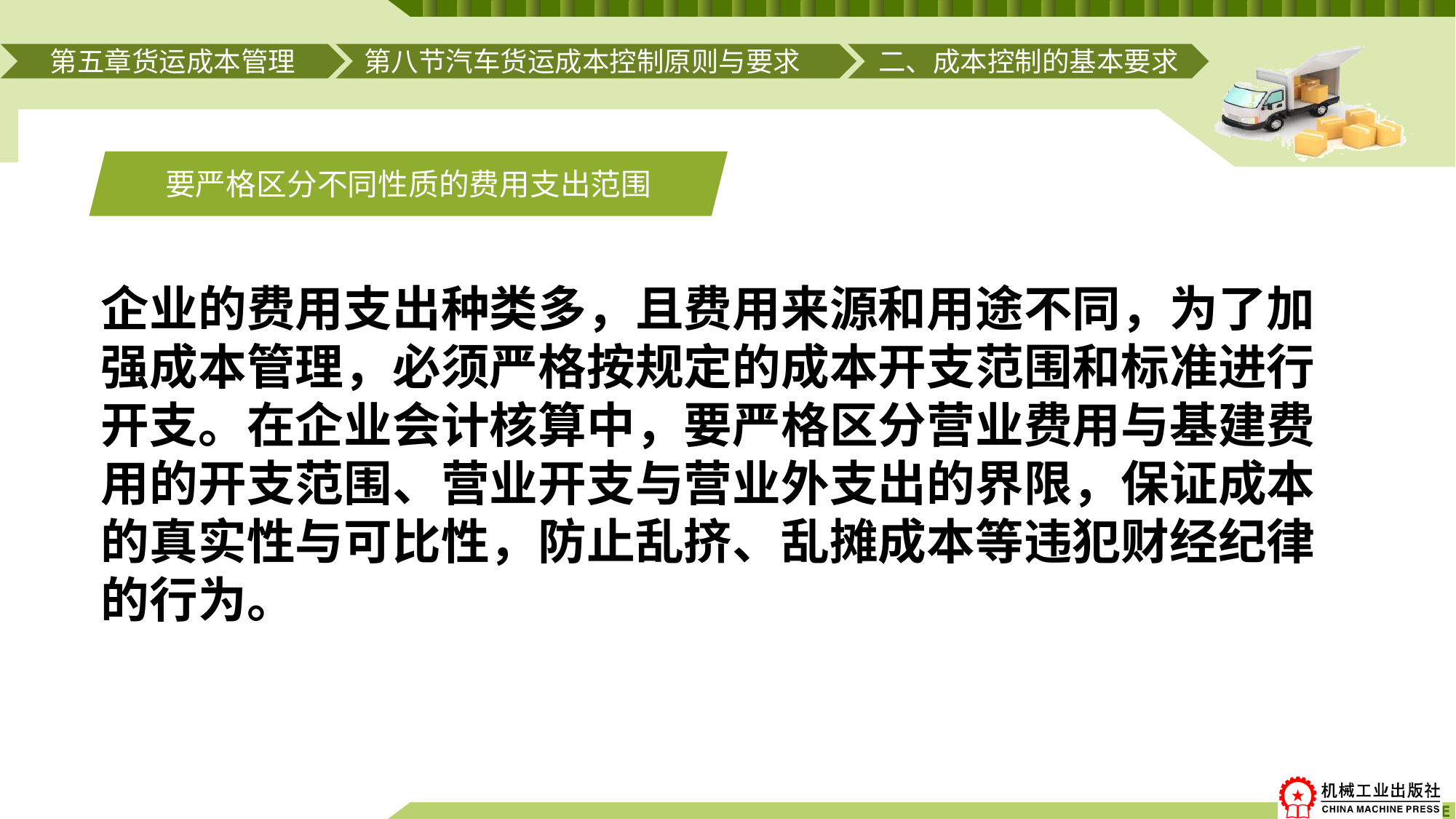

第五章货运成本管理
第八节汽车货运成本控制原则与要求
二、成本控制的基本要求
要严格区分不同性质的费用支出范围
# 企业的费用支出种类多，且费用来源和用途不同，为了加强成本管理，必须严格按规定的成本开支范围和标准进行开支。在企业会计核算中，要严格区分营业费用与基建费用的开支范围、营业开支与营业外支出的界限，保证成本的真实性与可比性，防止乱挤、乱摊成本等违犯财经纪律的行为。